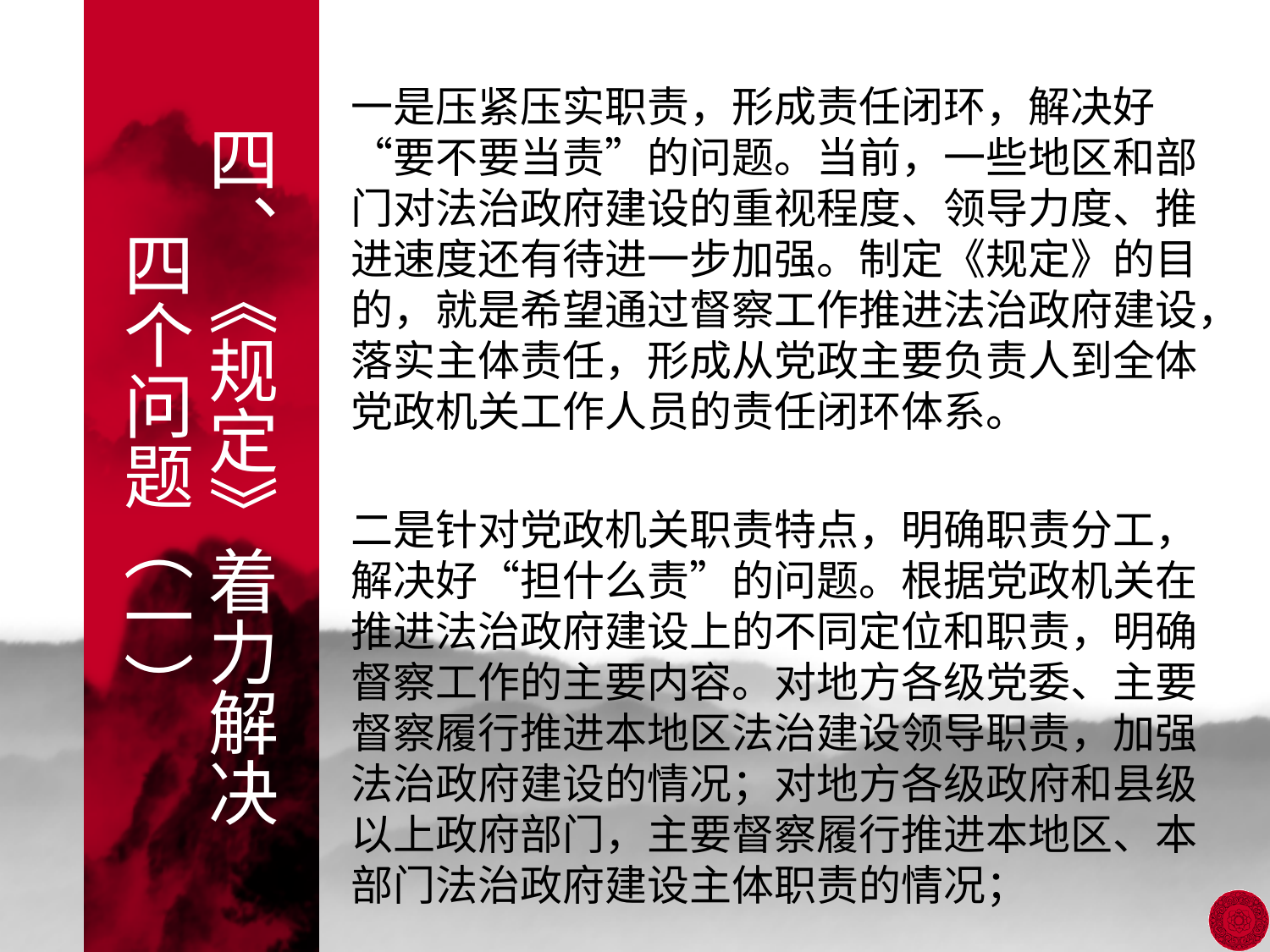

一是压紧压实职责，形成责任闭环，解决好“要不要当责”的问题。当前，一些地区和部门对法治政府建设的重视程度、领导力度、推进速度还有待进一步加强。制定《规定》的目的，就是希望通过督察工作推进法治政府建设，落实主体责任，形成从党政主要负责人到全体党政机关工作人员的责任闭环体系。

二是针对党政机关职责特点，明确职责分工，解决好“担什么责”的问题。根据党政机关在推进法治政府建设上的不同定位和职责，明确督察工作的主要内容。对地方各级党委、主要督察履行推进本地区法治建设领导职责，加强法治政府建设的情况；对地方各级政府和县级以上政府部门，主要督察履行推进本地区、本部门法治政府建设主体职责的情况；
# 四、《规定》着力解决四个问题（一）